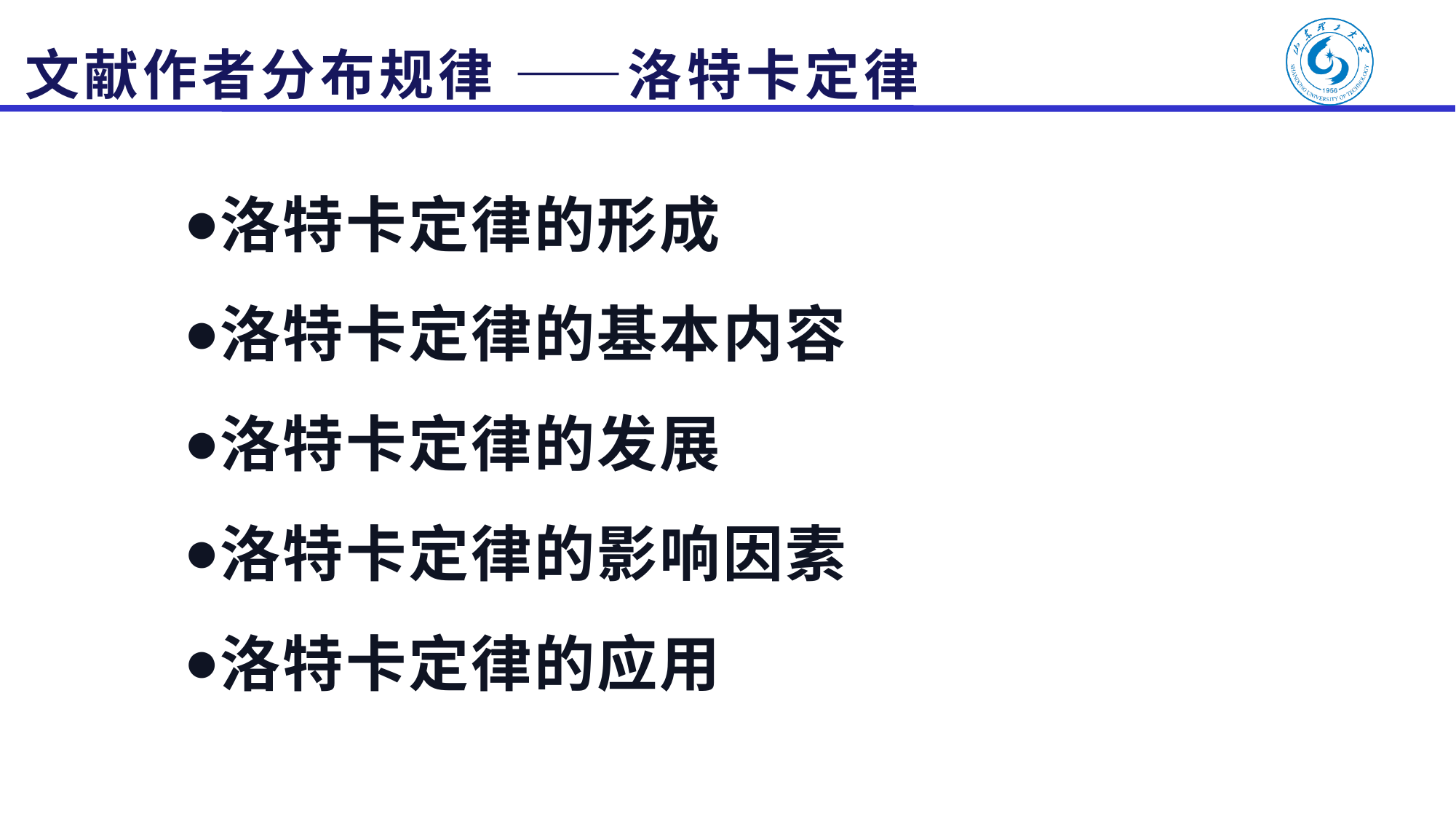

# 文献作者分布规律 ——洛特卡定律
洛特卡定律的形成
洛特卡定律的基本内容
洛特卡定律的发展
洛特卡定律的影响因素
洛特卡定律的应用